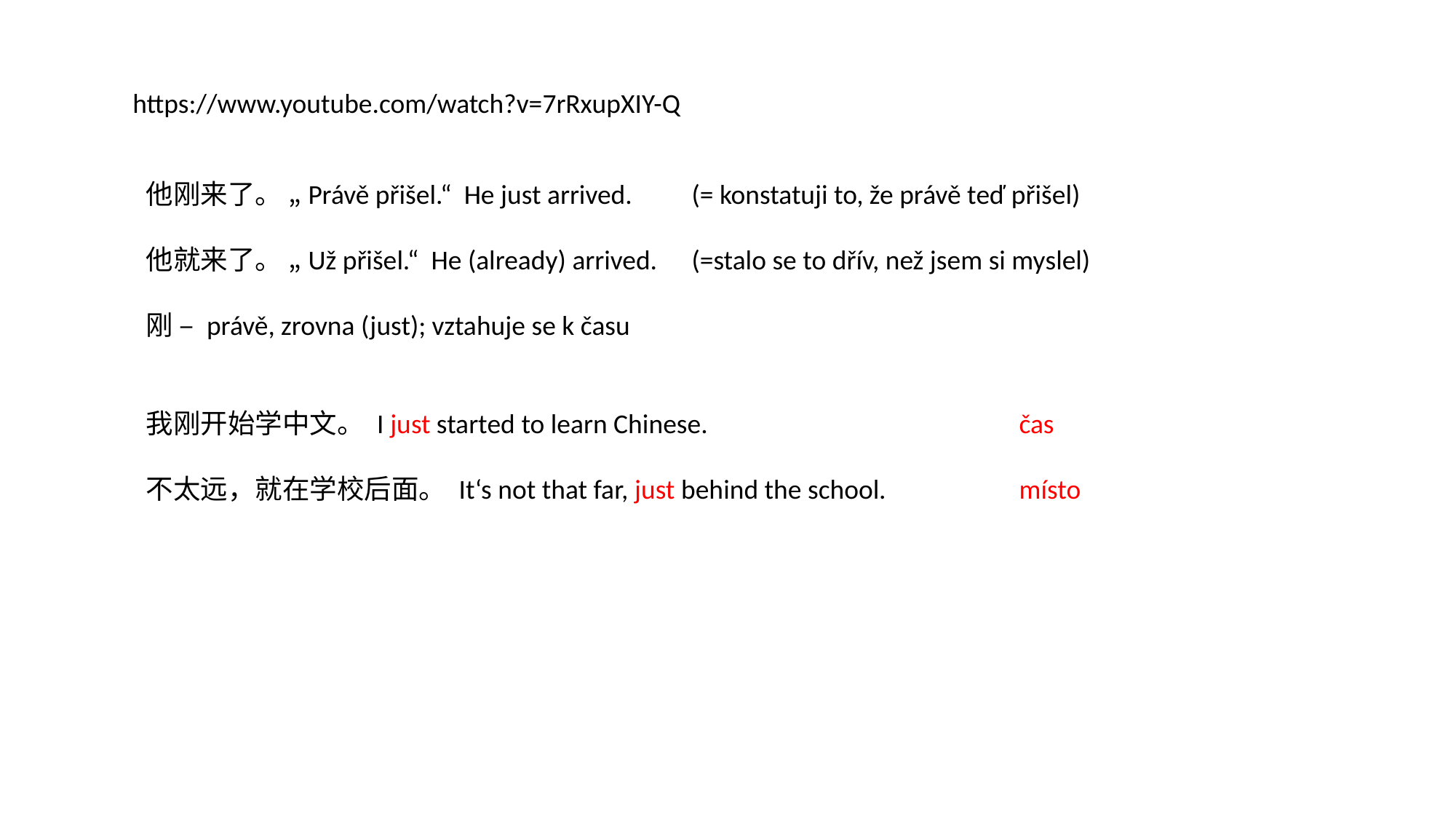

https://www.youtube.com/watch?v=7rRxupXIY-Q
他刚来了。 „Právě přišel.“  He just arrived.	(= konstatuji to, že právě teď přišel)

他就来了。 „Už přišel.“  He (already) arrived.	(=stalo se to dřív, než jsem si myslel)

刚 – právě, zrovna (just); vztahuje se k času

我刚开始学中文。 I just started to learn Chinese. 			čas

不太远，就在学校后面。 It‘s not that far, just behind the school.		místo